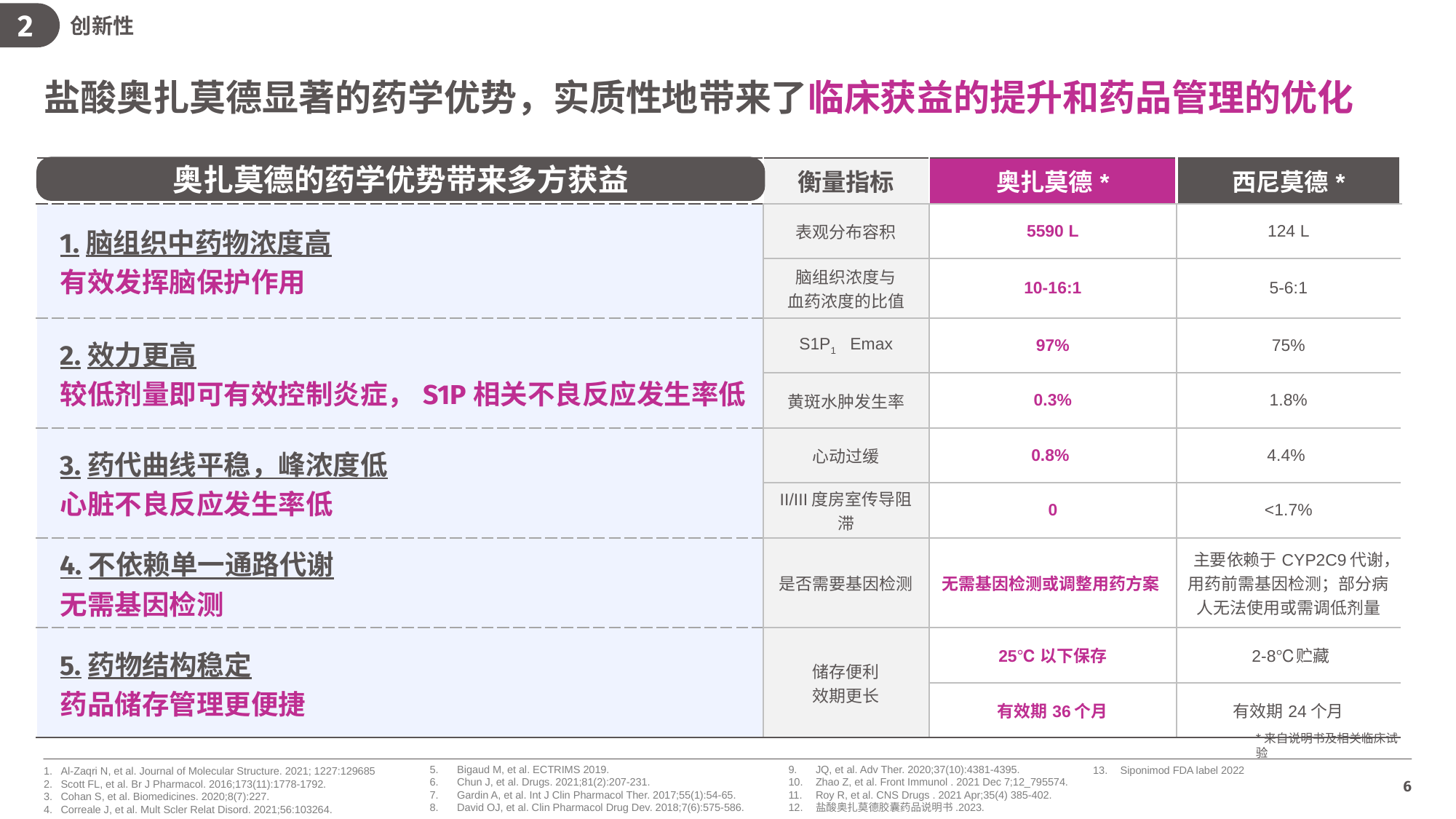

2
创新性
盐酸奥扎莫德显著的药学优势，实质性地带来了临床获益的提升和药品管理的优化
奥扎莫德的药学优势带来多方获益
|  | 衡量指标 | 奥扎莫德\* | 西尼莫德\* |
| --- | --- | --- | --- |
| 1.脑组织中药物浓度高 有效发挥脑保护作用 | 表观分布容积 | 5590 L | 124 L |
|  | 脑组织浓度与 血药浓度的比值 | 10-16:1 | 5-6:1 |
| 2.效力更高 较低剂量即可有效控制炎症，S1P相关不良反应发生率低 | S1P1 Emax | 97% | 75% |
| 较低的剂量，即可适度抑制淋巴细胞迁出，有效控制炎症，降低感染风险 | 黄斑水肿发生率 | 0.3% | 1.8% |
| 3.药代曲线平稳，峰浓度低 心脏不良反应发生率低 | 心动过缓 | 0.8% | 4.4% |
|  | II/III度房室传导阻滞 | 0 | <1.7% |
| 4.不依赖单一通路代谢 无需基因检测 | 是否需要基因检测 | 无需基因检测或调整用药方案 | 主要依赖于CYP2C9代谢，用药前需基因检测；部分病人无法使用或需调低剂量 |
| 5.药物结构稳定 药品储存管理更便捷 | 储存便利 效期更长 | 25℃以下保存 | 2-8℃贮藏 |
|  |  | 有效期36个月 | 有效期24个月 |
*来自说明书及相关临床试验
Bigaud M, et al. ECTRIMS 2019.
Chun J, et al. Drugs. 2021;81(2):207-231.
Gardin A, et al. Int J Clin Pharmacol Ther. 2017;55(1):54-65.
David OJ, et al. Clin Pharmacol Drug Dev. 2018;7(6):575-586.
JQ, et al. Adv Ther. 2020;37(10):4381-4395.
Zhao Z, et al. Front Immunol . 2021 Dec 7;12_795574.
Roy R, et al. CNS Drugs . 2021 Apr;35(4) 385-402.
盐酸奥扎莫德胶囊药品说明书.2023.

Siponimod FDA label 2022

Al-Zaqri N, et al. Journal of Molecular Structure. 2021; 1227:129685
Scott FL, et al. Br J Pharmacol. 2016;173(11):1778-1792.
Cohan S, et al. Biomedicines. 2020;8(7):227.
Correale J, et al. Mult Scler Relat Disord. 2021;56:103264.
6